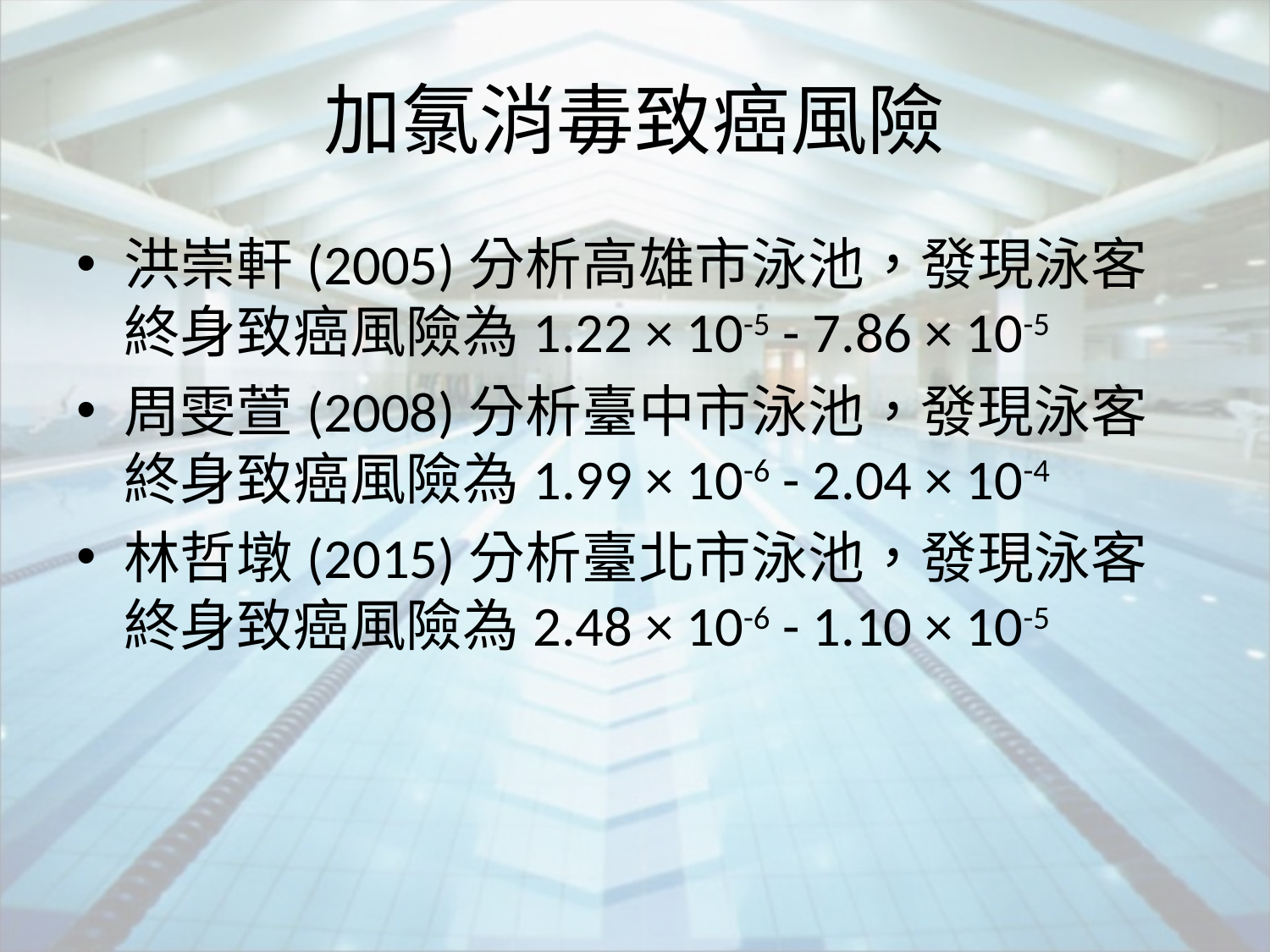

# 加氯消毒致癌風險
洪崇軒(2005)分析高雄市泳池，發現泳客終身致癌風險為1.22 × 10-5 - 7.86 × 10-5
周雯萱(2008)分析臺中市泳池，發現泳客終身致癌風險為1.99 × 10-6 - 2.04 × 10-4
林哲墩(2015)分析臺北市泳池，發現泳客終身致癌風險為2.48 × 10-6 - 1.10 × 10-5